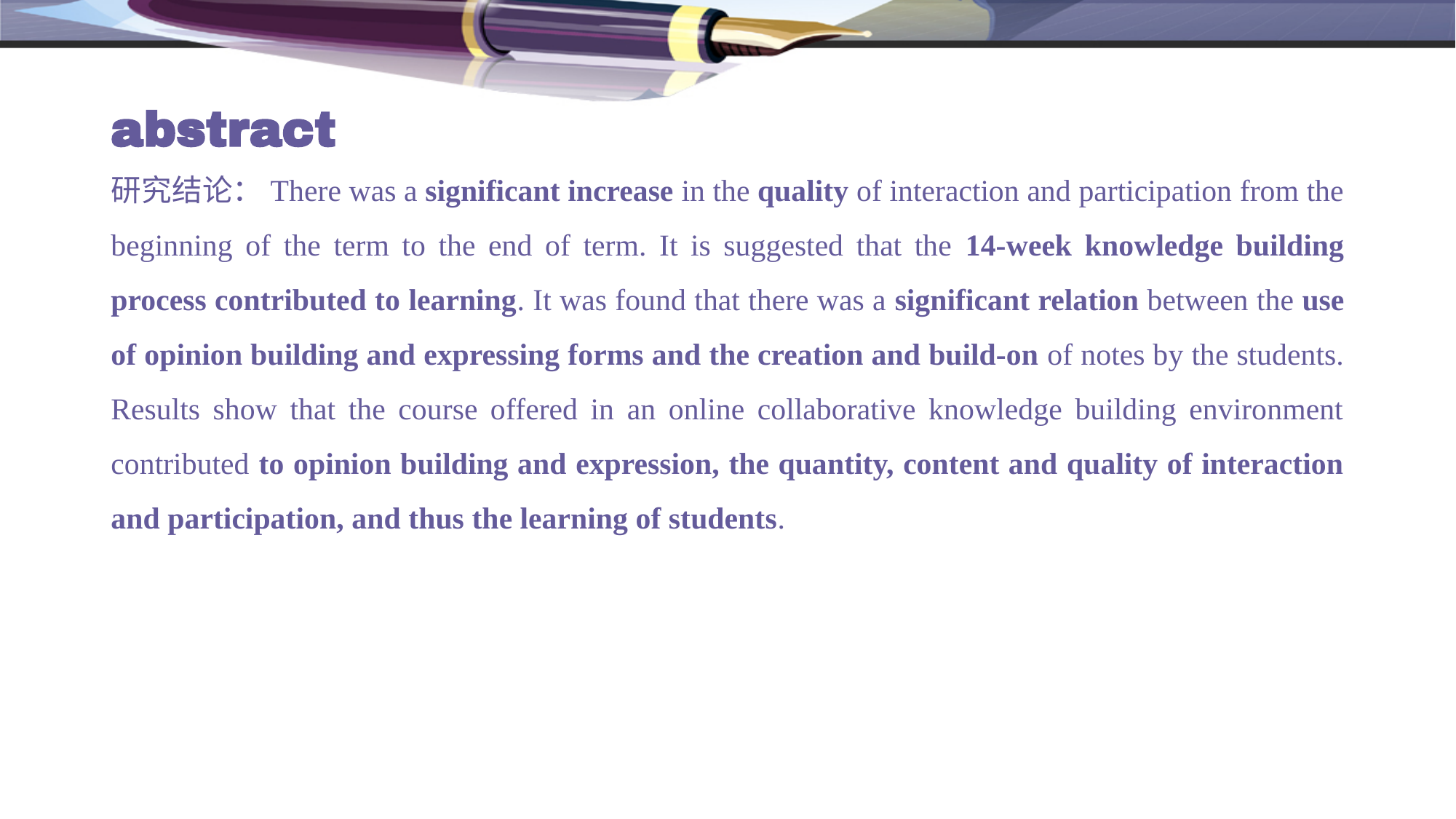

# abstract
研究结论：There was a significant increase in the quality of interaction and participation from the beginning of the term to the end of term. It is suggested that the 14-week knowledge building process contributed to learning. It was found that there was a significant relation between the use of opinion building and expressing forms and the creation and build-on of notes by the students. Results show that the course offered in an online collaborative knowledge building environment contributed to opinion building and expression, the quantity, content and quality of interaction and participation, and thus the learning of students.